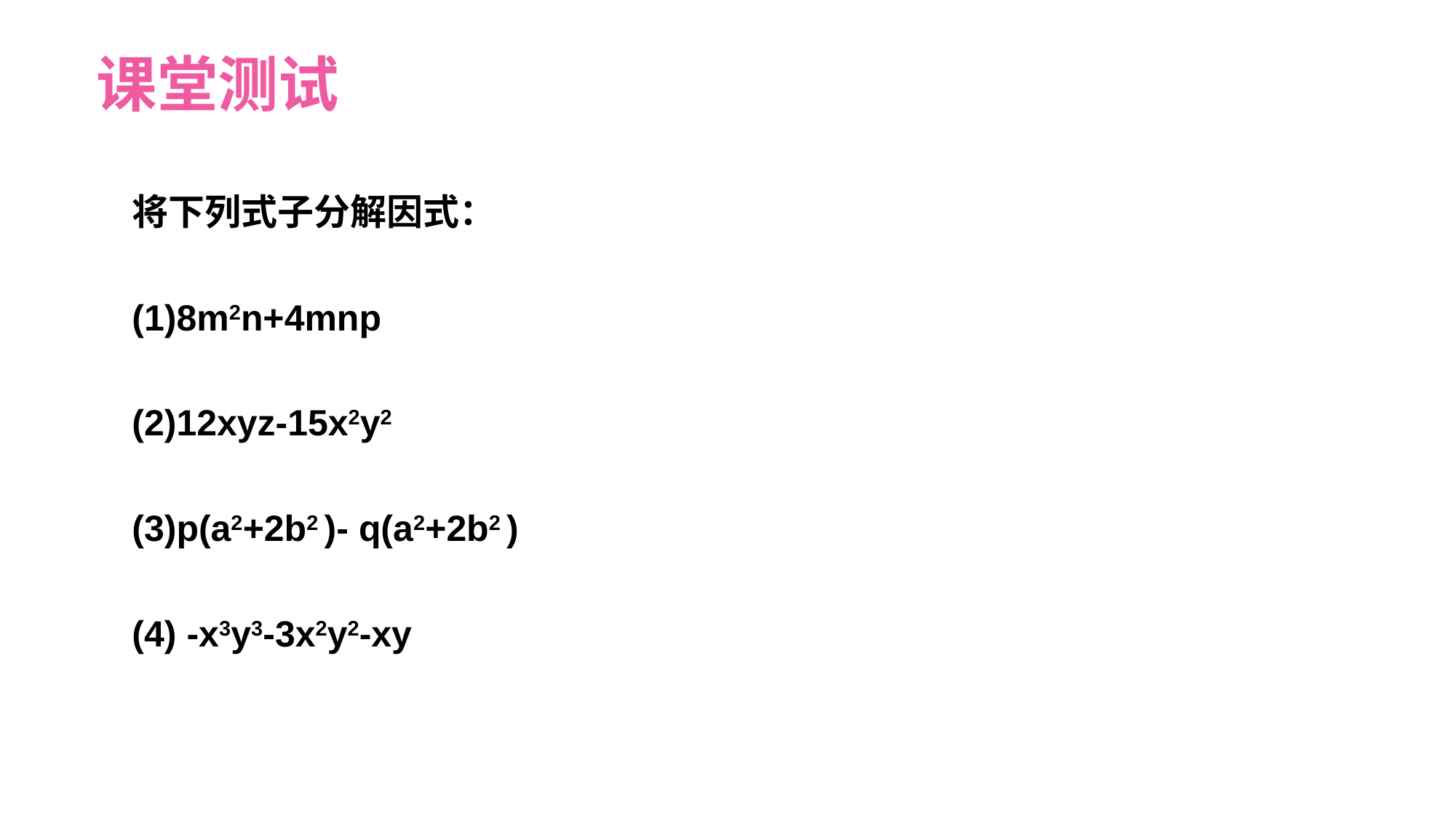

课堂测试
将下列式子分解因式：
(1)8m2n+4mnp
(2)12xyz-15x2y2
(3)p(a2+2b2 )- q(a2+2b2 )
(4) -x3y3-3x2y2-xy